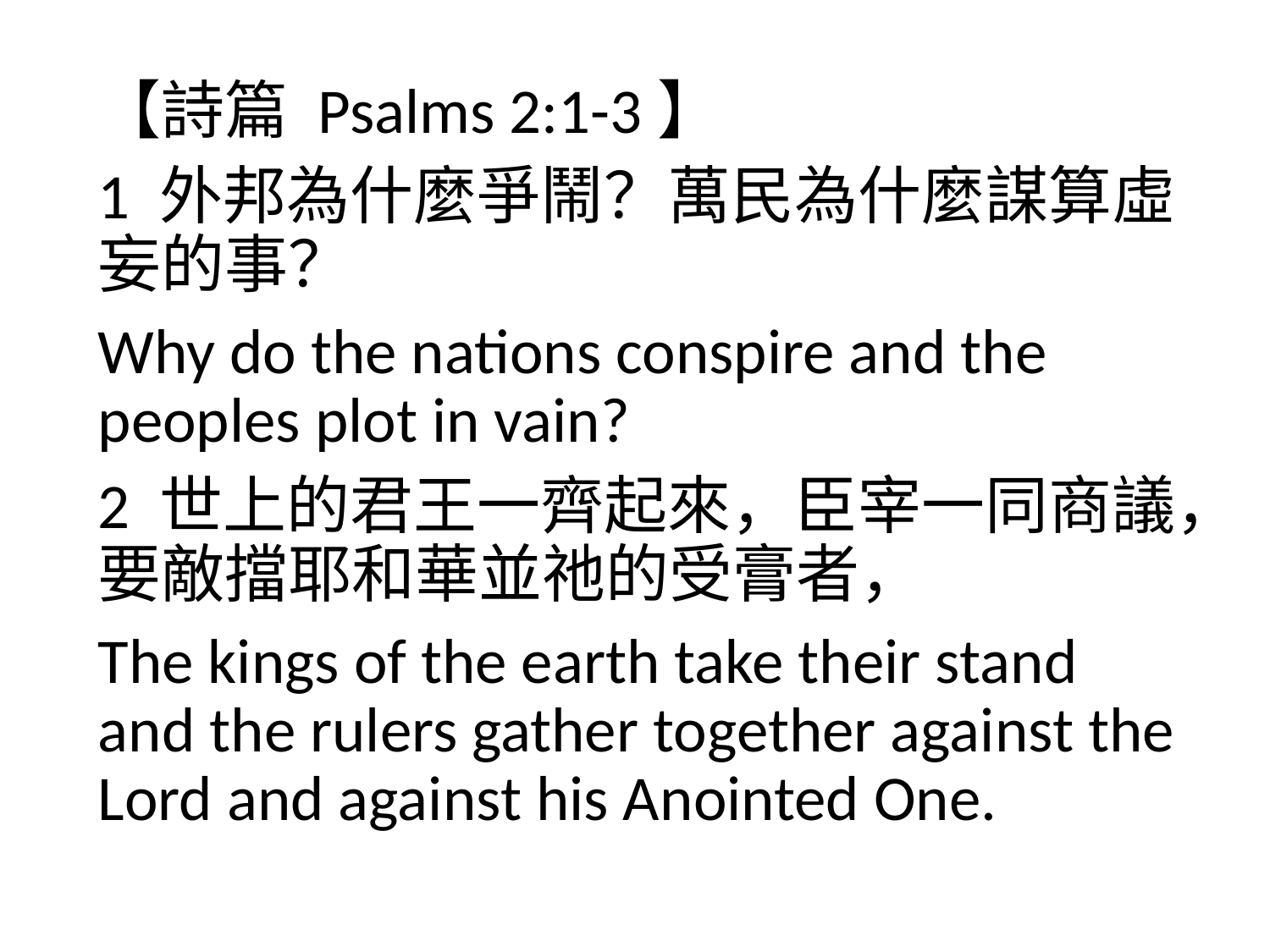

【詩篇 Psalms 2:1-3】
1 外邦為什麼爭鬧？萬民為什麼謀算虛妄的事？
Why do the nations conspire and the peoples plot in vain?
2 世上的君王一齊起來，臣宰一同商議，要敵擋耶和華並祂的受膏者，
The kings of the earth take their stand and the rulers gather together against the Lord and against his Anointed One.